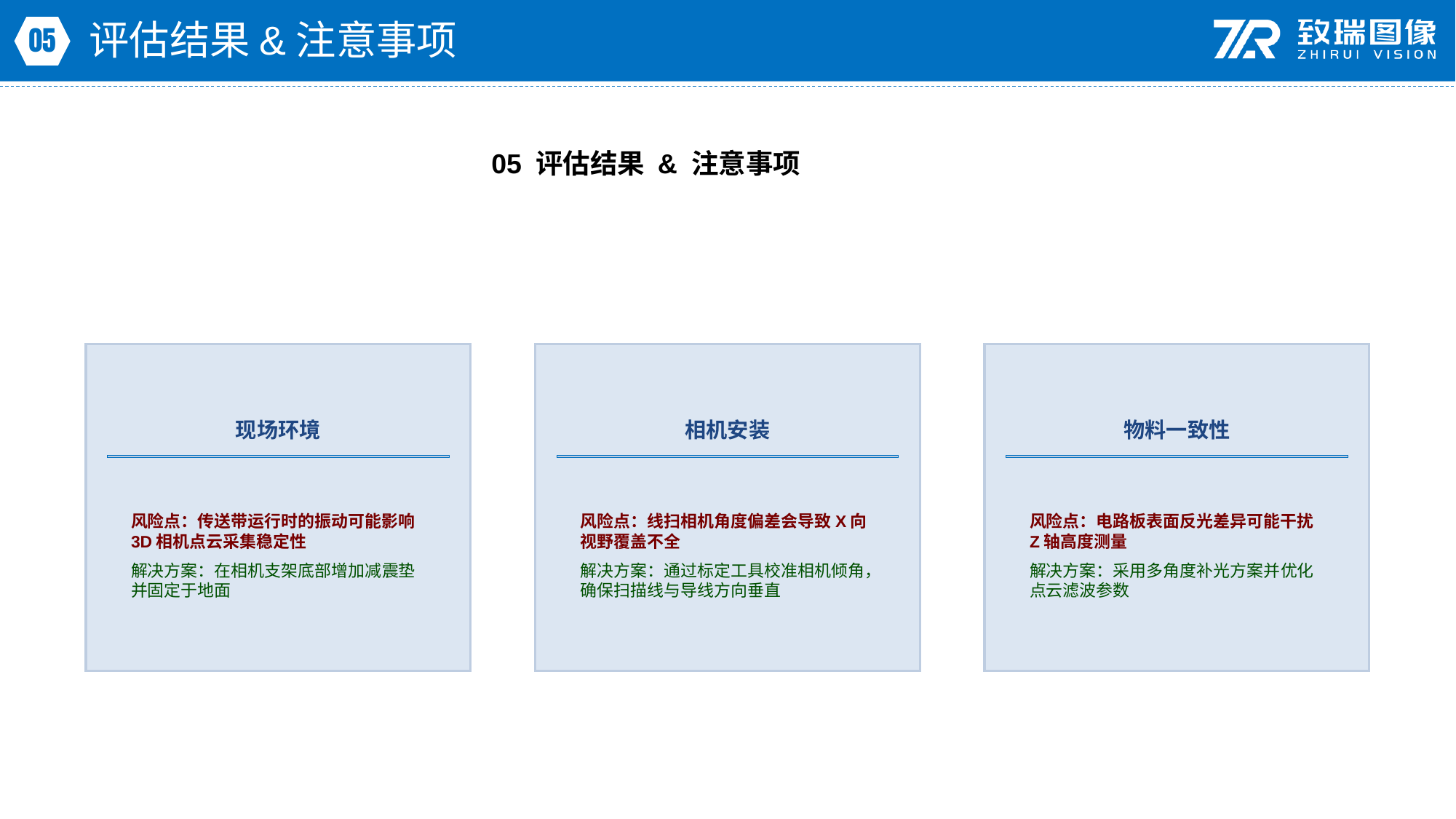

评估结果&注意事项
05

05 评估结果 & 注意事项

现场环境

相机安装

物料一致性

风险点：传送带运行时的振动可能影响3D相机点云采集稳定性
解决方案：在相机支架底部增加减震垫并固定于地面

风险点：线扫相机角度偏差会导致X向视野覆盖不全
解决方案：通过标定工具校准相机倾角，确保扫描线与导线方向垂直

风险点：电路板表面反光差异可能干扰Z轴高度测量
解决方案：采用多角度补光方案并优化点云滤波参数